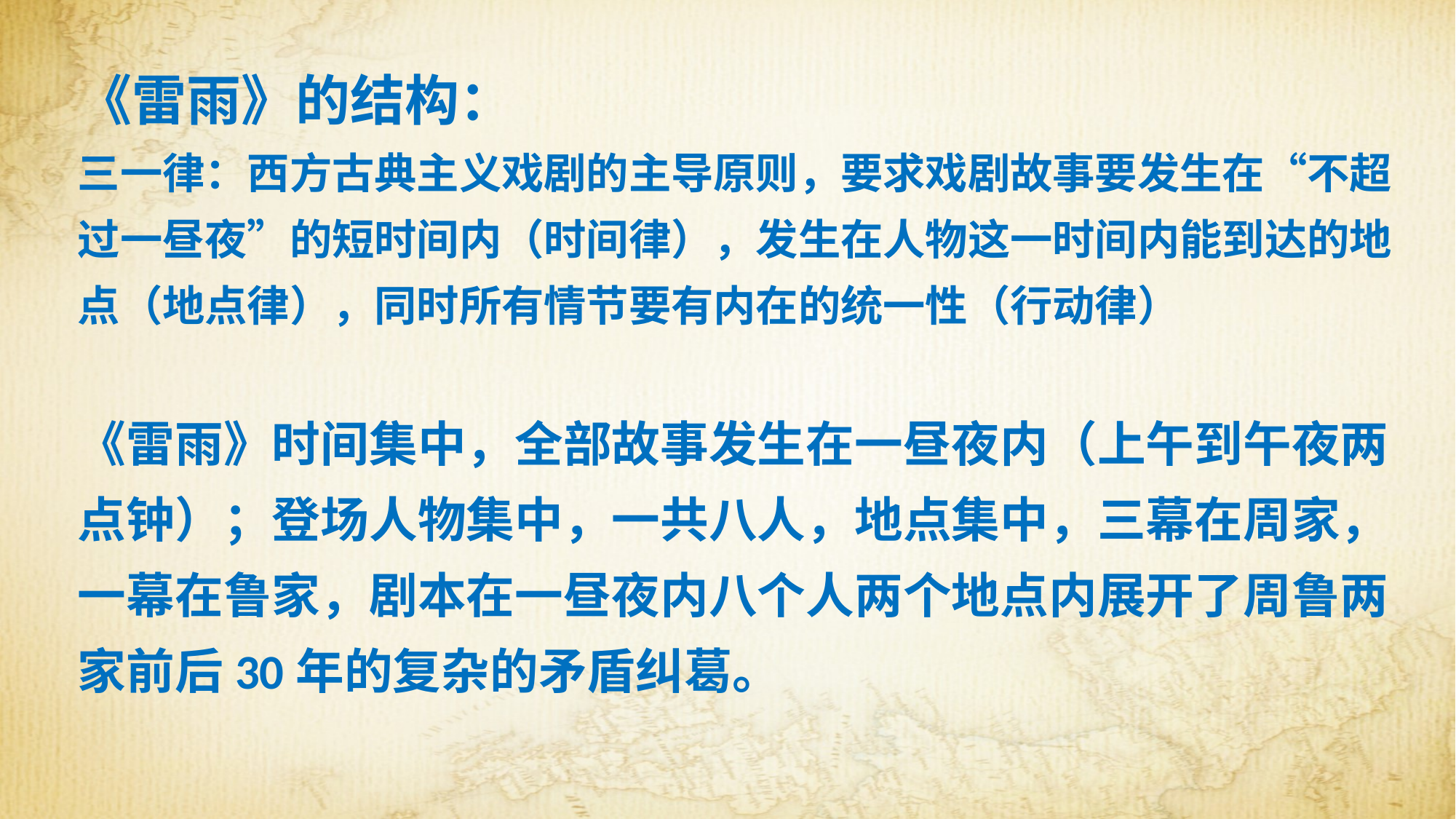

《雷雨》的结构：
三一律：西方古典主义戏剧的主导原则，要求戏剧故事要发生在“不超过一昼夜”的短时间内（时间律），发生在人物这一时间内能到达的地点（地点律），同时所有情节要有内在的统一性（行动律）

《雷雨》时间集中，全部故事发生在一昼夜内（上午到午夜两点钟）；登场人物集中，一共八人，地点集中，三幕在周家，一幕在鲁家，剧本在一昼夜内八个人两个地点内展开了周鲁两家前后30年的复杂的矛盾纠葛。